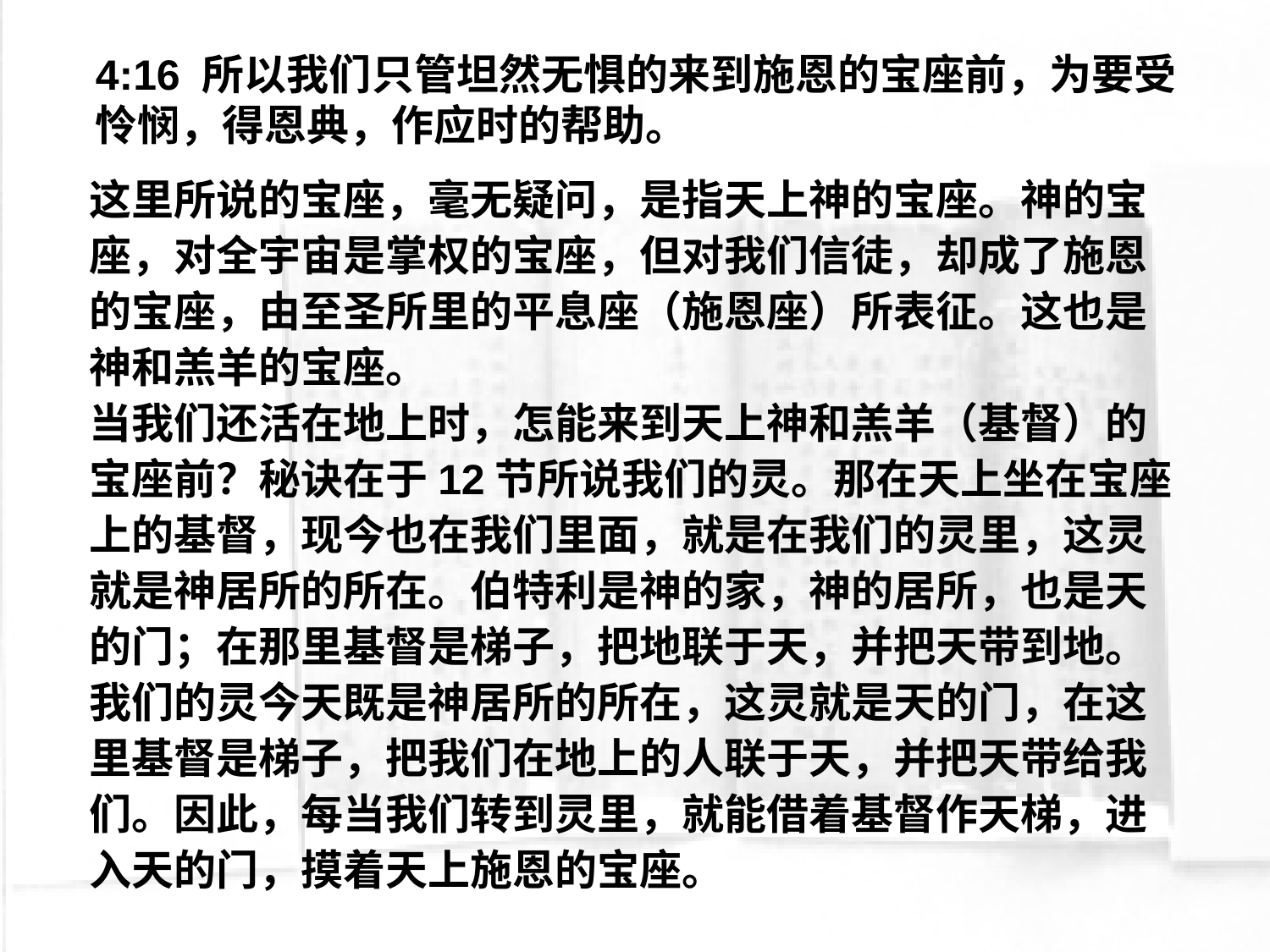

4:16 所以我们只管坦然无惧的来到施恩的宝座前，为要受怜悯，得恩典，作应时的帮助。
这里所说的宝座，毫无疑问，是指天上神的宝座。神的宝座，对全宇宙是掌权的宝座，但对我们信徒，却成了施恩的宝座，由至圣所里的平息座（施恩座）所表征。这也是神和羔羊的宝座。
当我们还活在地上时，怎能来到天上神和羔羊（基督）的宝座前？秘诀在于12节所说我们的灵。那在天上坐在宝座上的基督，现今也在我们里面，就是在我们的灵里，这灵就是神居所的所在。伯特利是神的家，神的居所，也是天的门；在那里基督是梯子，把地联于天，并把天带到地。我们的灵今天既是神居所的所在，这灵就是天的门，在这里基督是梯子，把我们在地上的人联于天，并把天带给我们。因此，每当我们转到灵里，就能借着基督作天梯，进入天的门，摸着天上施恩的宝座。